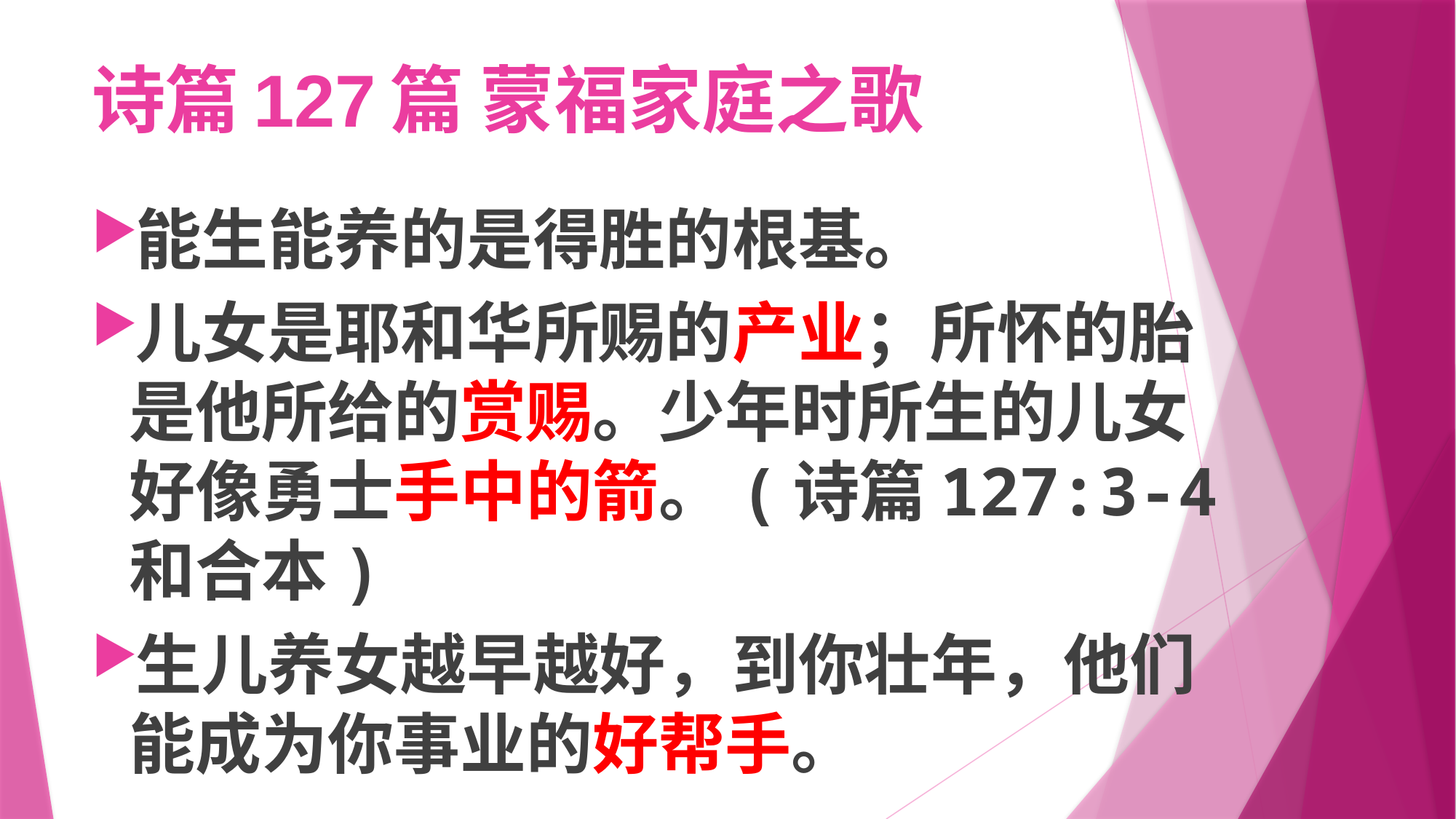

# 诗篇127篇 蒙福家庭之歌
能生能养的是得胜的根基。
儿女是耶和华所赐的产业；所怀的胎是他所给的赏赐。少年时所生的儿女好像勇士手中的箭。(诗篇127:3-4 和合本)
生儿养女越早越好，到你壮年，他们能成为你事业的好帮手。